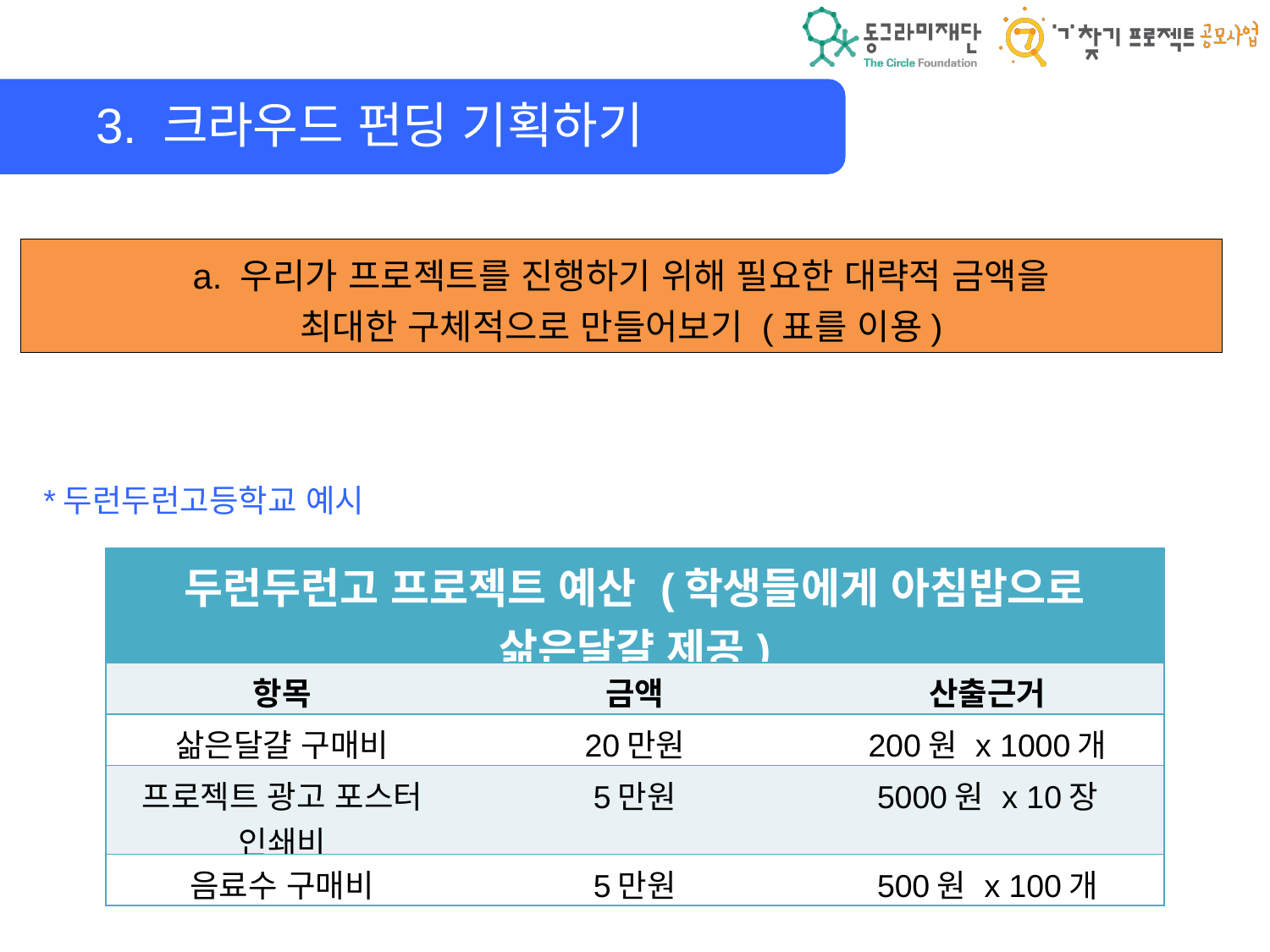

3. 크라우드 펀딩 기획하기
a. 우리가 프로젝트를 진행하기 위해 필요한 대략적 금액을
최대한 구체적으로 만들어보기 (표를 이용)

*두런두런고등학교 예시
| 두런두런고 프로젝트 예산 (학생들에게 아침밥으로 삶은달걀 제공) |  |  |
| --- | --- | --- |
| 항목 | 금액 | 산출근거 |
| 삶은달걀 구매비 | 20만원 | 200원 x 1000개 |
| 프로젝트 광고 포스터 인쇄비 | 5만원 | 5000원 x 10장 |
| 음료수 구매비 | 5만원 | 500원 x 100개 |